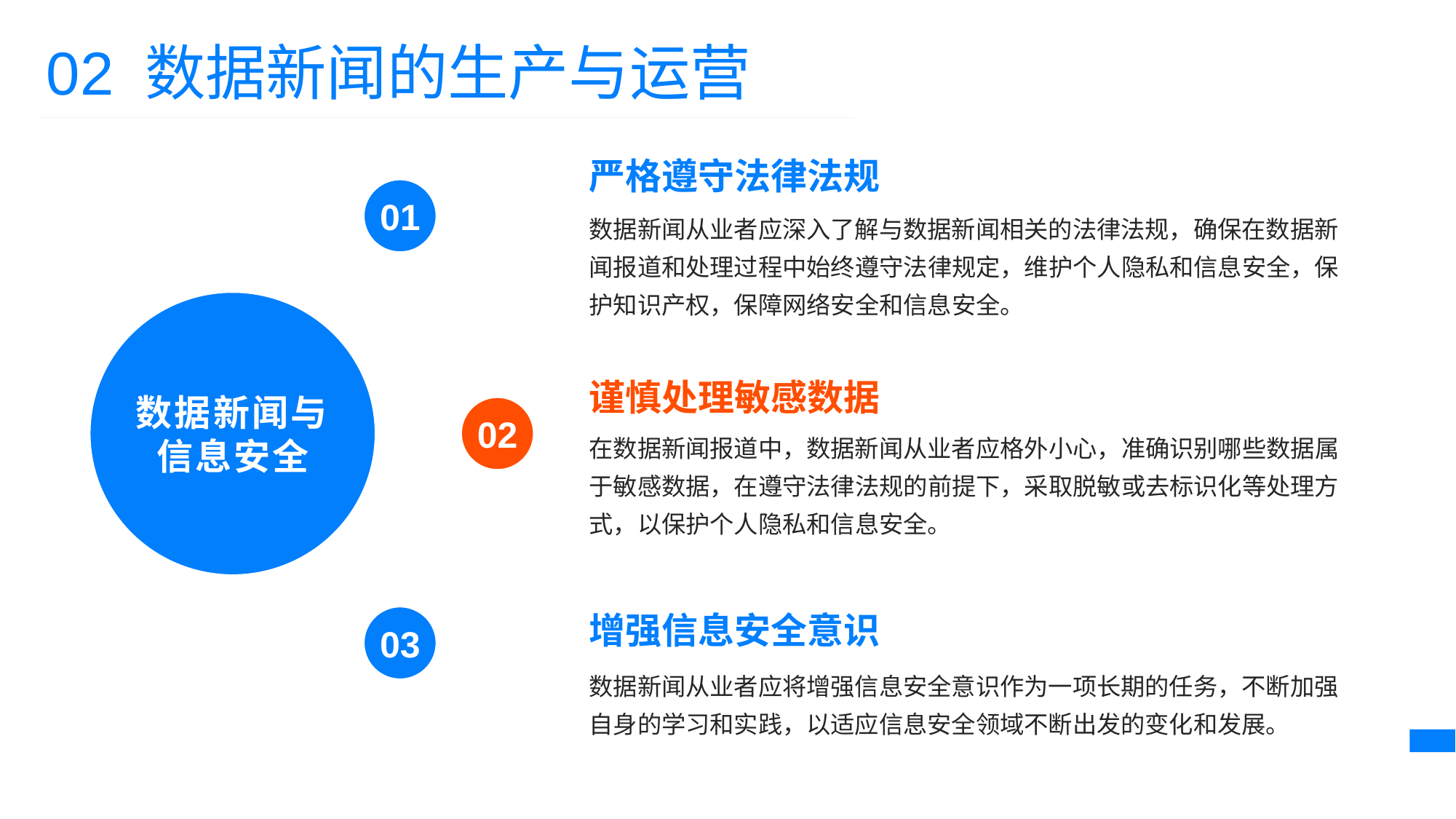

02 数据新闻的生产与运营
严格遵守法律法规

01
数据新闻从业者应深入了解与数据新闻相关的法律法规，确保在数据新闻报道和处理过程中始终遵守法律规定，维护个人隐私和信息安全，保护知识产权，保障网络安全和信息安全。
数据新闻与信息安全
谨慎处理敏感数据
02
在数据新闻报道中，数据新闻从业者应格外小心，准确识别哪些数据属于敏感数据，在遵守法律法规的前提下，采取脱敏或去标识化等处理方式，以保护个人隐私和信息安全。
增强信息安全意识
03
数据新闻从业者应将增强信息安全意识作为一项长期的任务，不断加强自身的学习和实践，以适应信息安全领域不断出发的变化和发展。